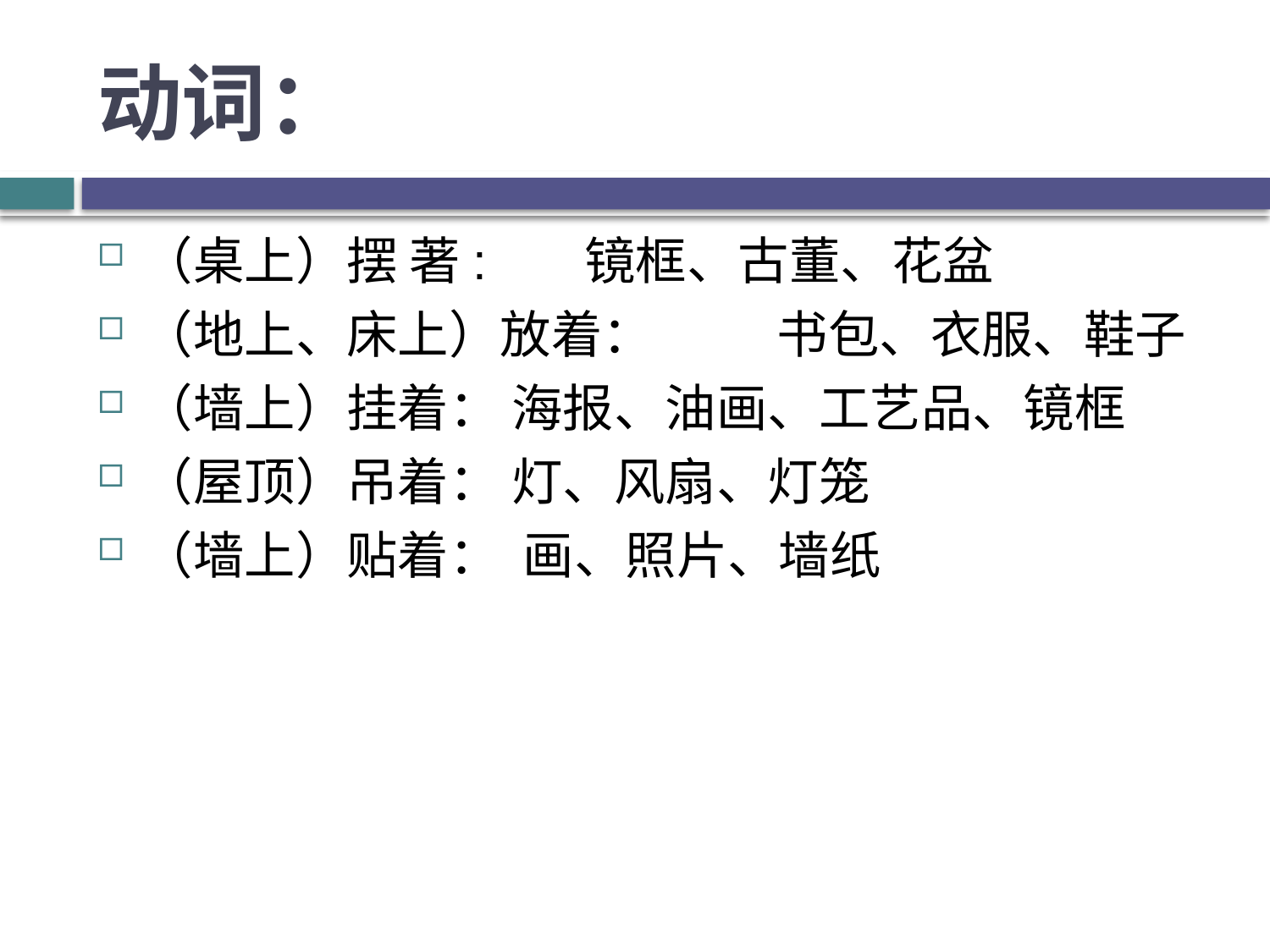

# 动词：
（桌上）摆 著:      镜框、古董、花盆
（地上、床上）放着：	书包、衣服、鞋子
（墙上）挂着： 海报、油画、工艺品、镜框
（屋顶）吊着： 灯、风扇、灯笼
（墙上）贴着：	画、照片、墙纸